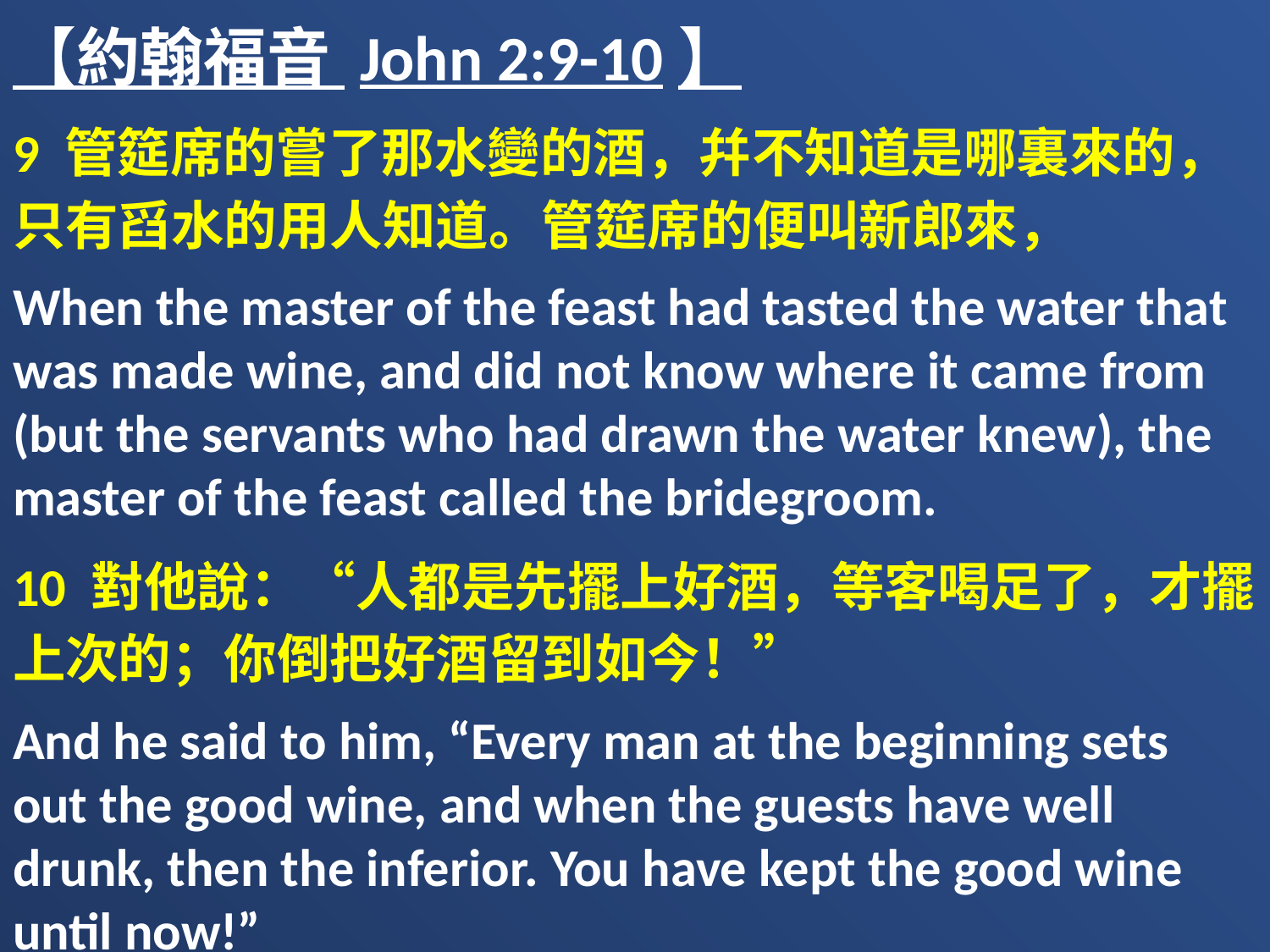

【約翰福音 John 2:9-10】
9 管筵席的嘗了那水變的酒，幷不知道是哪裏來的，只有舀水的用人知道。管筵席的便叫新郎來，
When the master of the feast had tasted the water that was made wine, and did not know where it came from (but the servants who had drawn the water knew), the master of the feast called the bridegroom.
10 對他說：“人都是先擺上好酒，等客喝足了，才擺上次的；你倒把好酒留到如今！”
And he said to him, “Every man at the beginning sets out the good wine, and when the guests have well drunk, then the inferior. You have kept the good wine until now!”